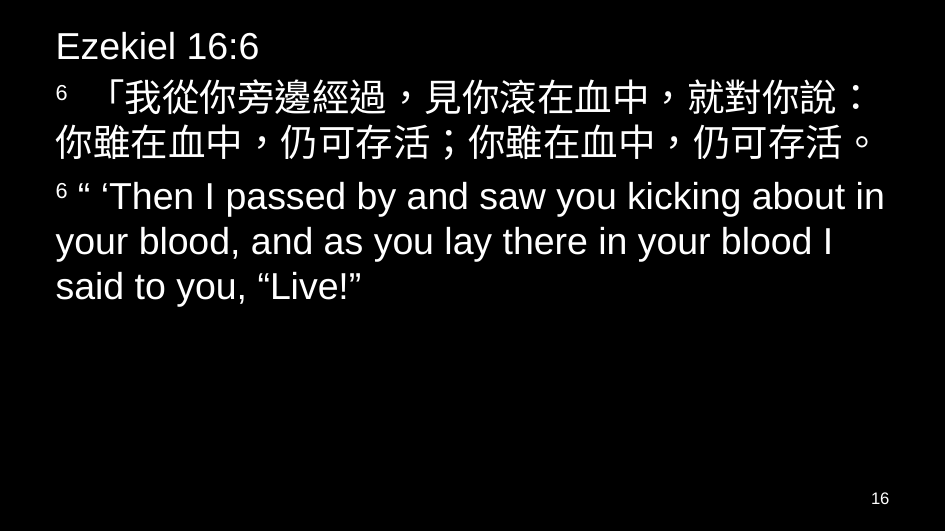

Ezekiel 16:6
6 「我從你旁邊經過，見你滾在血中，就對你說：你雖在血中，仍可存活；你雖在血中，仍可存活。
6 “ ‘Then I passed by and saw you kicking about in your blood, and as you lay there in your blood I said to you, “Live!”

16